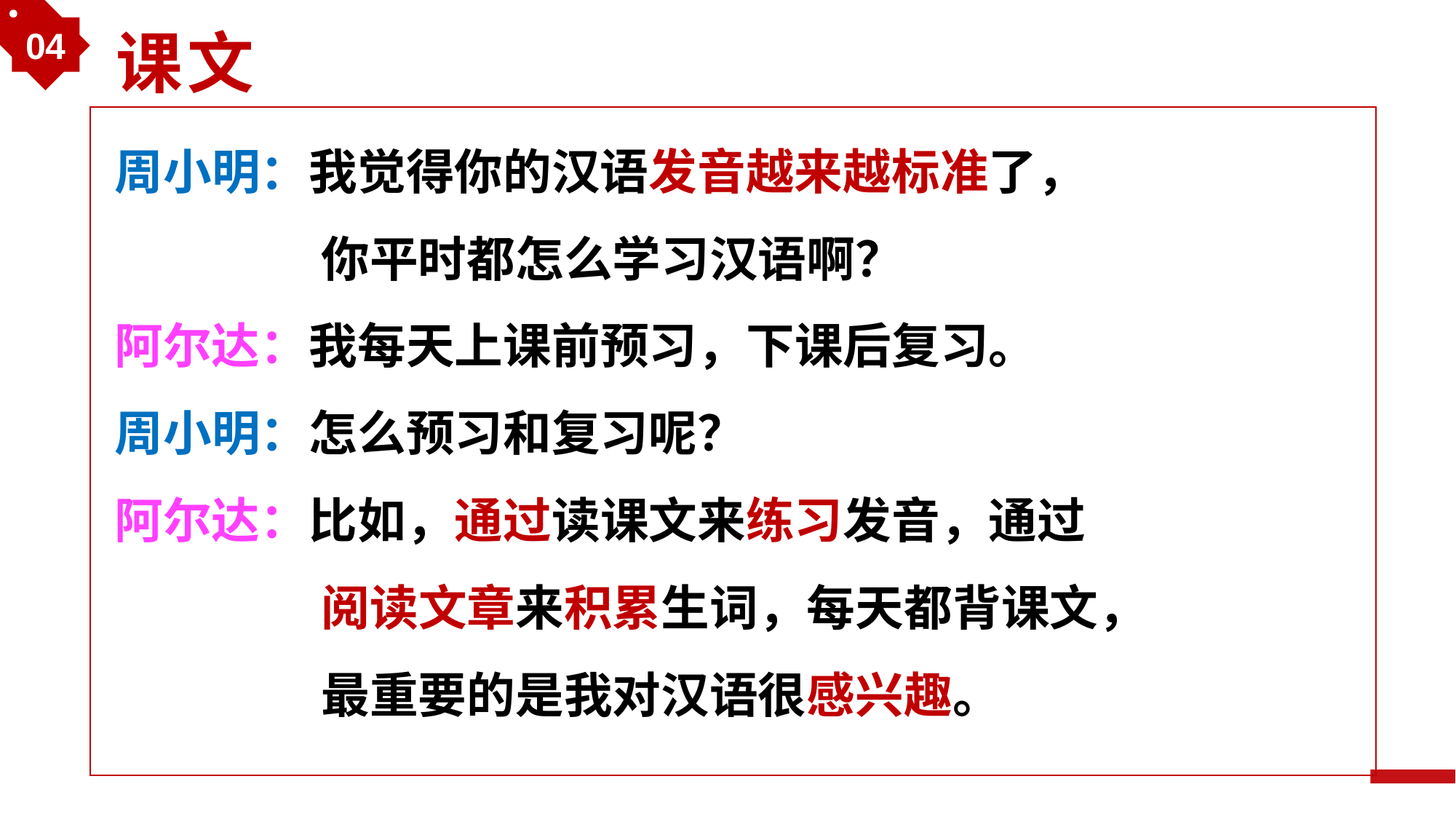

04
课文
周小明：我觉得你的汉语发音越来越标准了，
        你平时都怎么学习汉语啊？
阿尔达：我每天上课前预习，下课后复习。
周小明：怎么预习和复习呢？
阿尔达：比如，通过读课文来练习发音，通过
        阅读文章来积累生词，每天都背课文，
        最重要的是我对汉语很感兴趣。